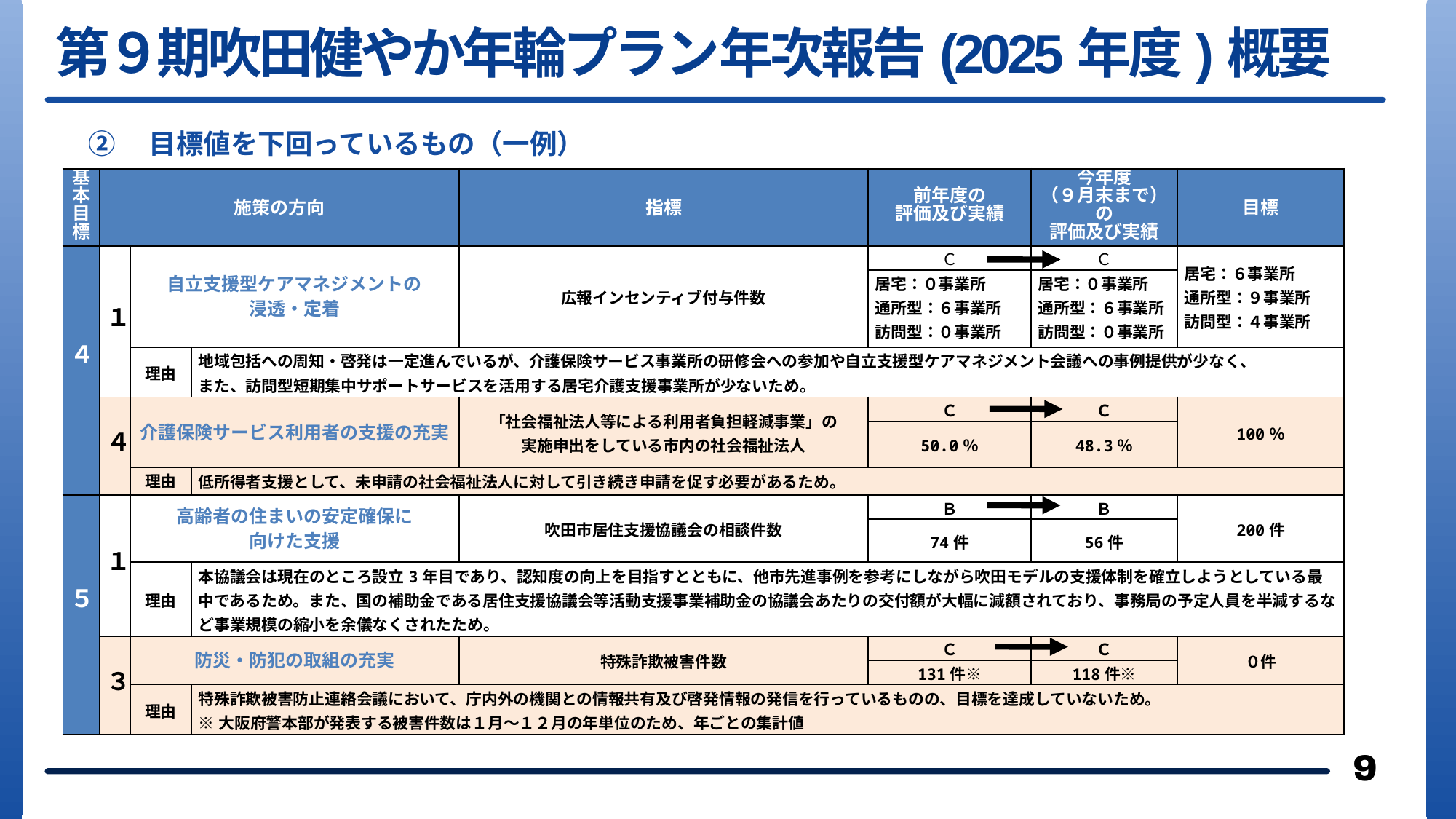

第９期吹田健やか年輪プラン年次報告(2025年度)概要

②　目標値を下回っているもの（一例）
| 基本 目標 | 施策の方向 |  |  | 指標 | 前年度の 評価及び実績 | 今年度 （９月末まで）の 評価及び実績 | 目標 |
| --- | --- | --- | --- | --- | --- | --- | --- |
| ４ | １ | 自立支援型ケアマネジメントの 浸透・定着 |  | 広報インセンティブ付与件数 | Ｃ | Ｃ | 居宅：６事業所 通所型：９事業所 訪問型：４事業所 |
|  |  |  |  |  | 居宅：０事業所 通所型：６事業所 訪問型：０事業所 | 居宅：０事業所 通所型：６事業所 訪問型：０事業所 |  |
|  |  | 理由 | 地域包括への周知・啓発は一定進んでいるが、介護保険サービス事業所の研修会への参加や自立支援型ケアマネジメント会議への事例提供が少なく、 また、訪問型短期集中サポートサービスを活用する居宅介護支援事業所が少ないため。 |  |  |  |  |
|  | ４ | 介護保険サービス利用者の支援の充実 |  | 「社会福祉法人等による利用者負担軽減事業」の 実施申出をしている市内の社会福祉法人 | Ｃ | Ｃ | 100％ |
|  |  |  |  |  | 50.0％ | 48.3％ |  |
|  |  | 理由 | 低所得者支援として、未申請の社会福祉法人に対して引き続き申請を促す必要があるため。 |  |  |  |  |
| ５ | １ | 高齢者の住まいの安定確保に 向けた支援 |  | 吹田市居住支援協議会の相談件数 | Ｂ | Ｂ | 200件 |
|  |  |  |  |  | 74件 | 56件 |  |
|  |  | 理由 | 本協議会は現在のところ設立3年目であり、認知度の向上を目指すとともに、他市先進事例を参考にしながら吹田モデルの支援体制を確立しようとしている最中であるため。また、国の補助金である居住支援協議会等活動支援事業補助金の協議会あたりの交付額が大幅に減額されており、事務局の予定人員を半減するなど事業規模の縮小を余儀なくされたため。 |  |  |  |  |
|  | ３ | 防災・防犯の取組の充実 |  | 特殊詐欺被害件数 | Ｃ | Ｃ | ０件 |
|  |  |  |  |  | 131件※ | 118件※ |  |
|  |  | 理由 | 特殊詐欺被害防止連絡会議において、庁内外の機関との情報共有及び啓発情報の発信を行っているものの、目標を達成していないため。 ※大阪府警本部が発表する被害件数は１月～１２月の年単位のため、年ごとの集計値 |  |  |  |  |

9